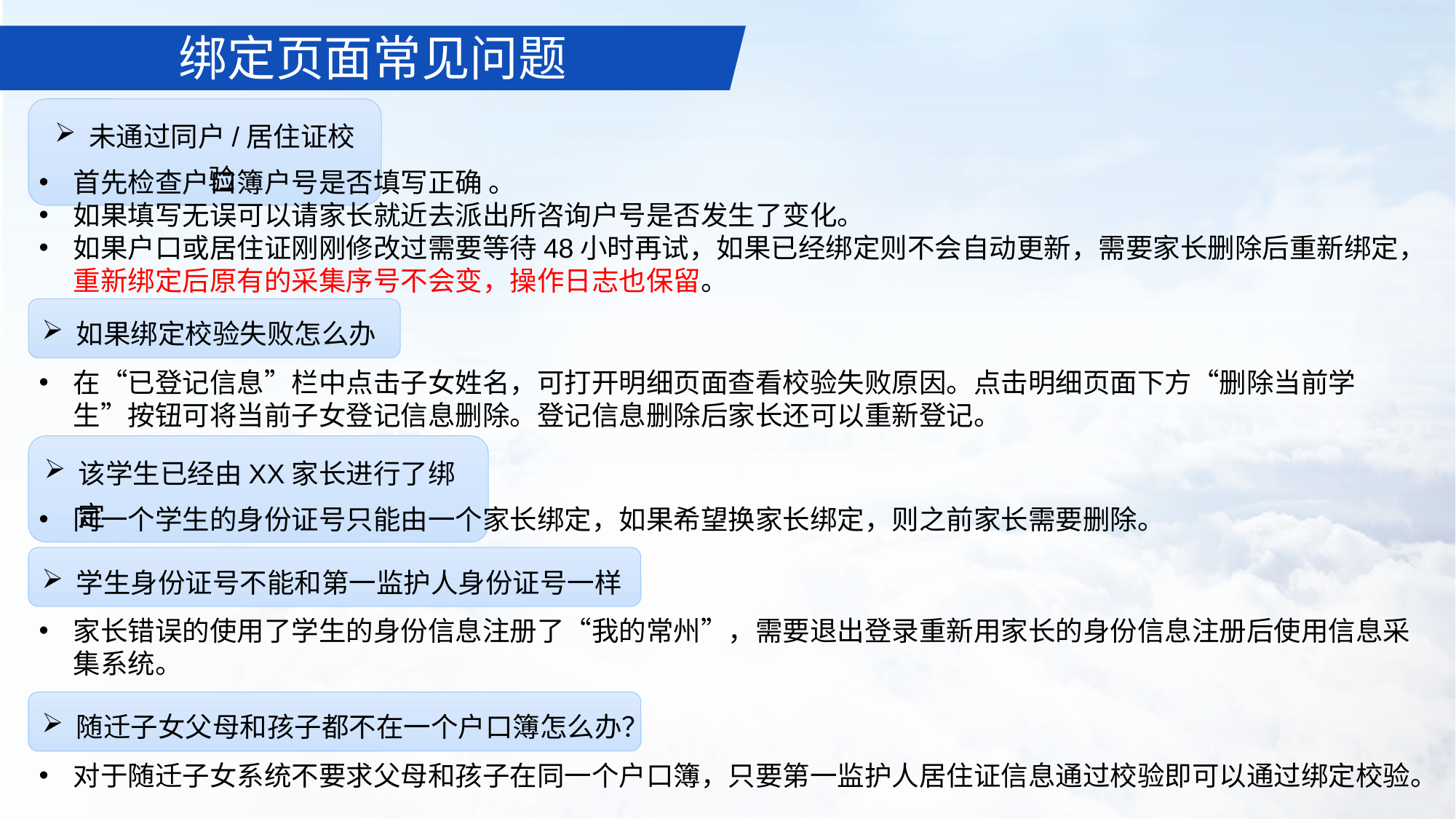

绑定页面常见问题
未通过同户/居住证校验
首先检查户口簿户号是否填写正确 。
如果填写无误可以请家长就近去派出所咨询户号是否发生了变化。
如果户口或居住证刚刚修改过需要等待48小时再试，如果已经绑定则不会自动更新，需要家长删除后重新绑定，重新绑定后原有的采集序号不会变，操作日志也保留。
如果绑定校验失败怎么办
在“已登记信息”栏中点击子女姓名，可打开明细页面查看校验失败原因。点击明细页面下方“删除当前学生”按钮可将当前子女登记信息删除。登记信息删除后家长还可以重新登记。
该学生已经由XX家长进行了绑定
同一个学生的身份证号只能由一个家长绑定，如果希望换家长绑定，则之前家长需要删除。
学生身份证号不能和第一监护人身份证号一样
家长错误的使用了学生的身份信息注册了“我的常州”，需要退出登录重新用家长的身份信息注册后使用信息采集系统。
随迁子女父母和孩子都不在一个户口簿怎么办？
对于随迁子女系统不要求父母和孩子在同一个户口簿，只要第一监护人居住证信息通过校验即可以通过绑定校验。